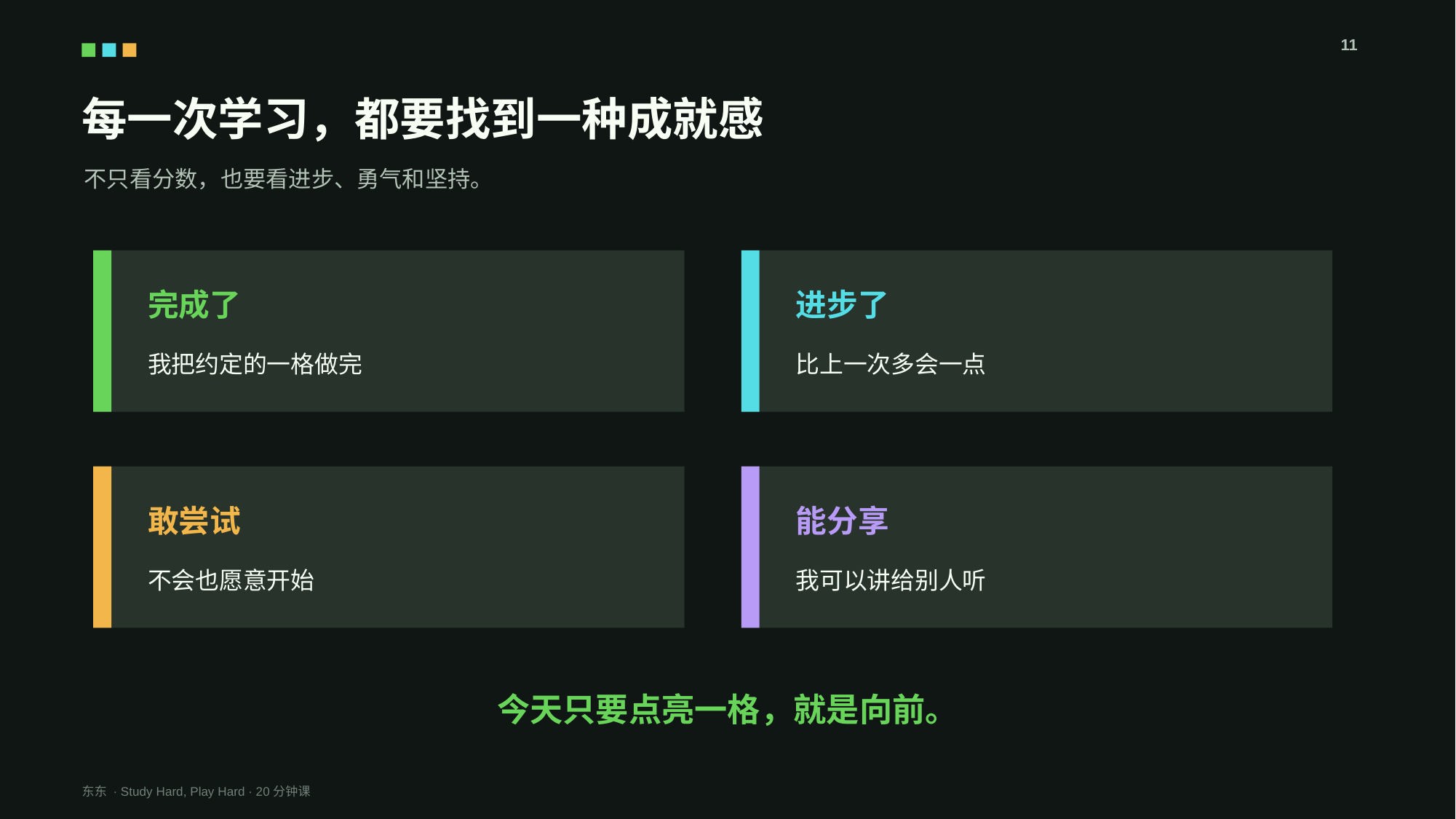

11

每一次学习，都要找到一种成就感
不只看分数，也要看进步、勇气和坚持。

完成了
进步了
我把约定的一格做完
比上一次多会一点

敢尝试
能分享
不会也愿意开始
我可以讲给别人听
今天只要点亮一格，就是向前。
东东 · Study Hard, Play Hard · 20分钟课